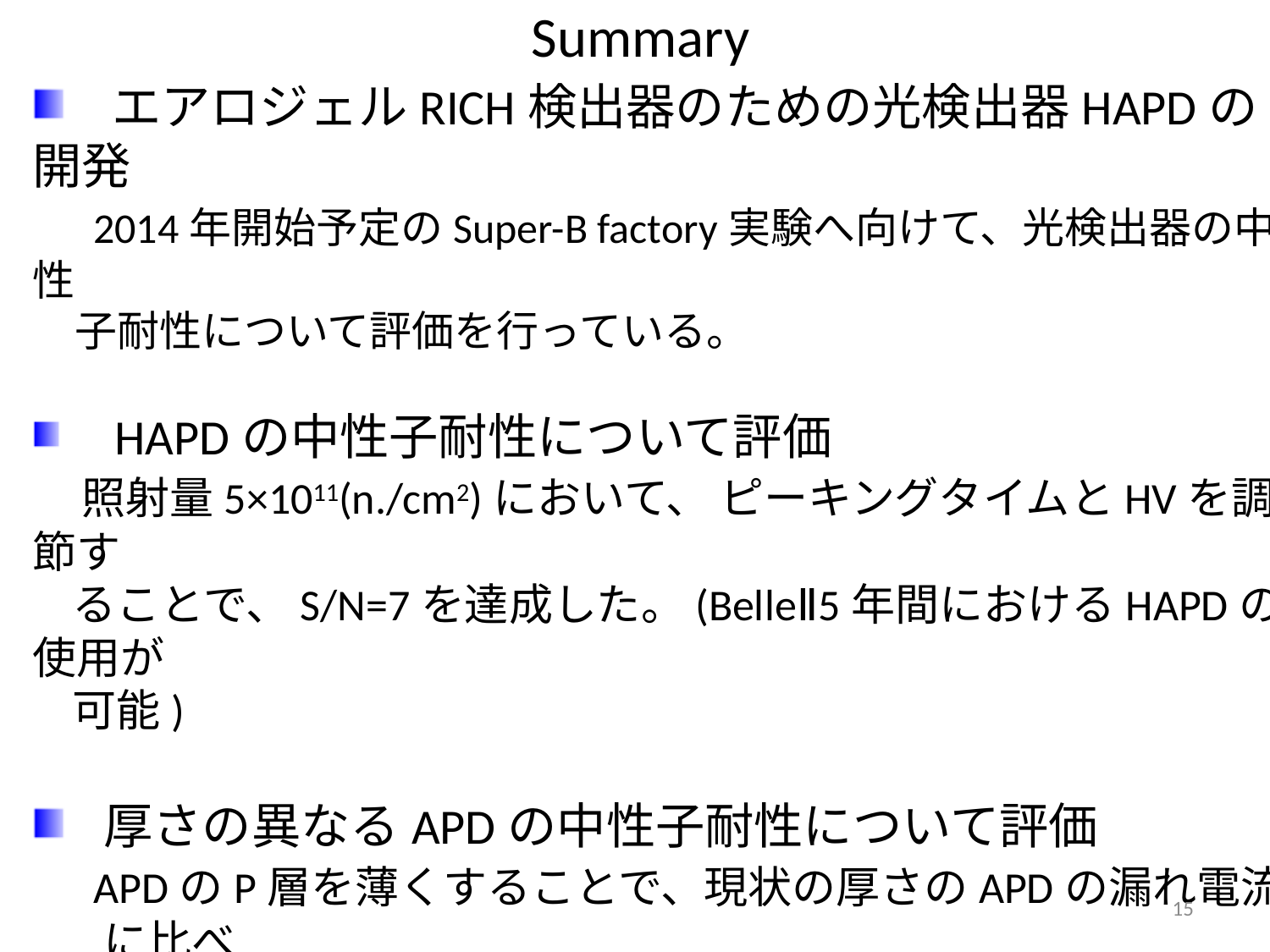

# Summary
   エアロジェルRICH検出器のための光検出器HAPDの開発
　2014年開始予定のSuper-B factory実験へ向けて、光検出器の中性
　子耐性について評価を行っている。

　HAPDの中性子耐性について評価
　照射量5×1011(n./cm2)において、 ピーキングタイムとHVを調節す
   ることで、S/N=7を達成した。(BelleⅡ5年間におけるHAPDの使用が
   可能)

厚さの異なるAPDの中性子耐性について評価
　APDのP層を薄くすることで、現状の厚さのAPDの漏れ電流に比べ
　半分にまで減らすことが出来た。

今後
　P層の薄いAPDを用いたHAPDを製作し、更に性能を確認する。
15